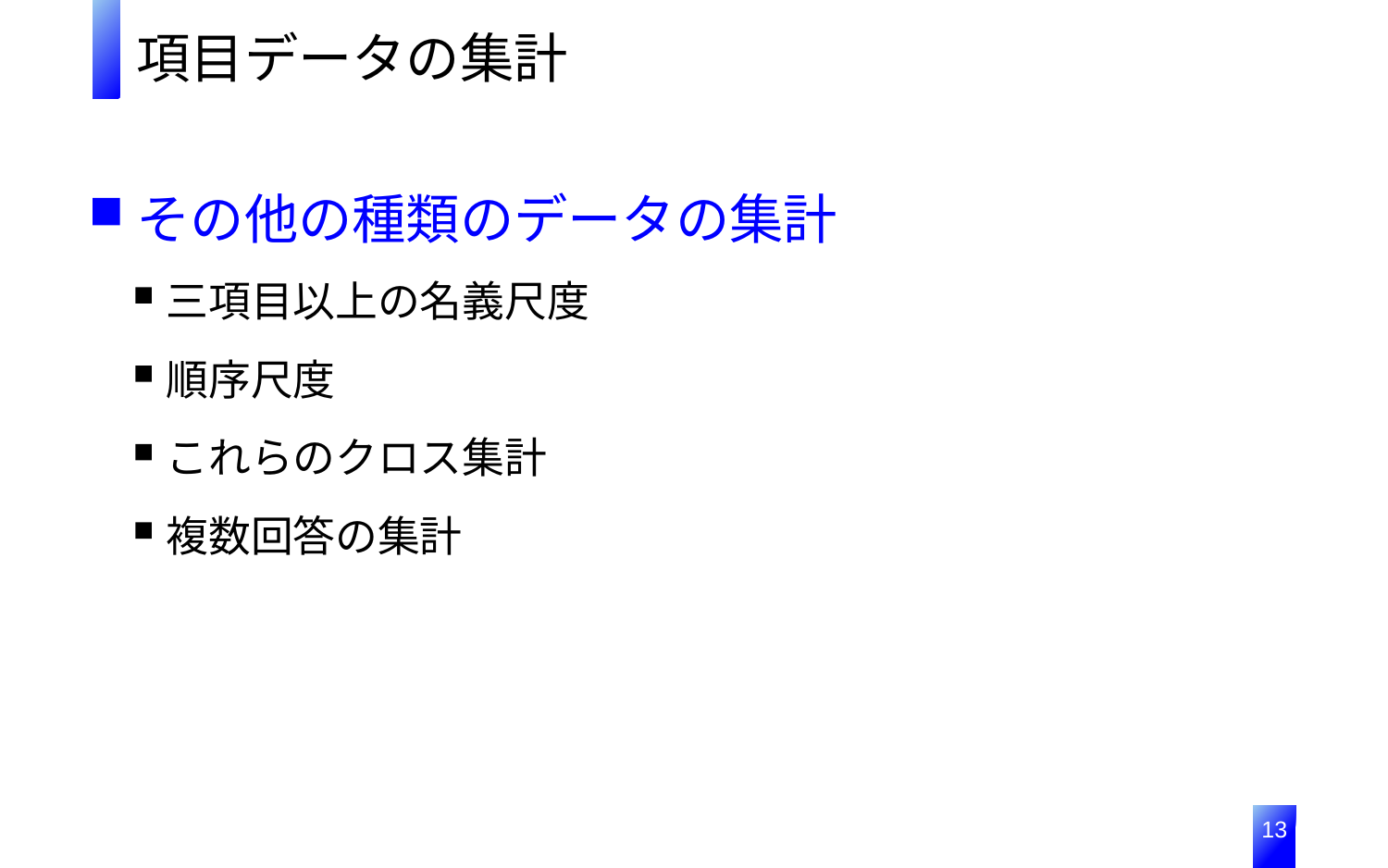

項目データの集計
その他の種類のデータの集計

三項目以上の名義尺度

順序尺度

これらのクロス集計

複数回答の集計